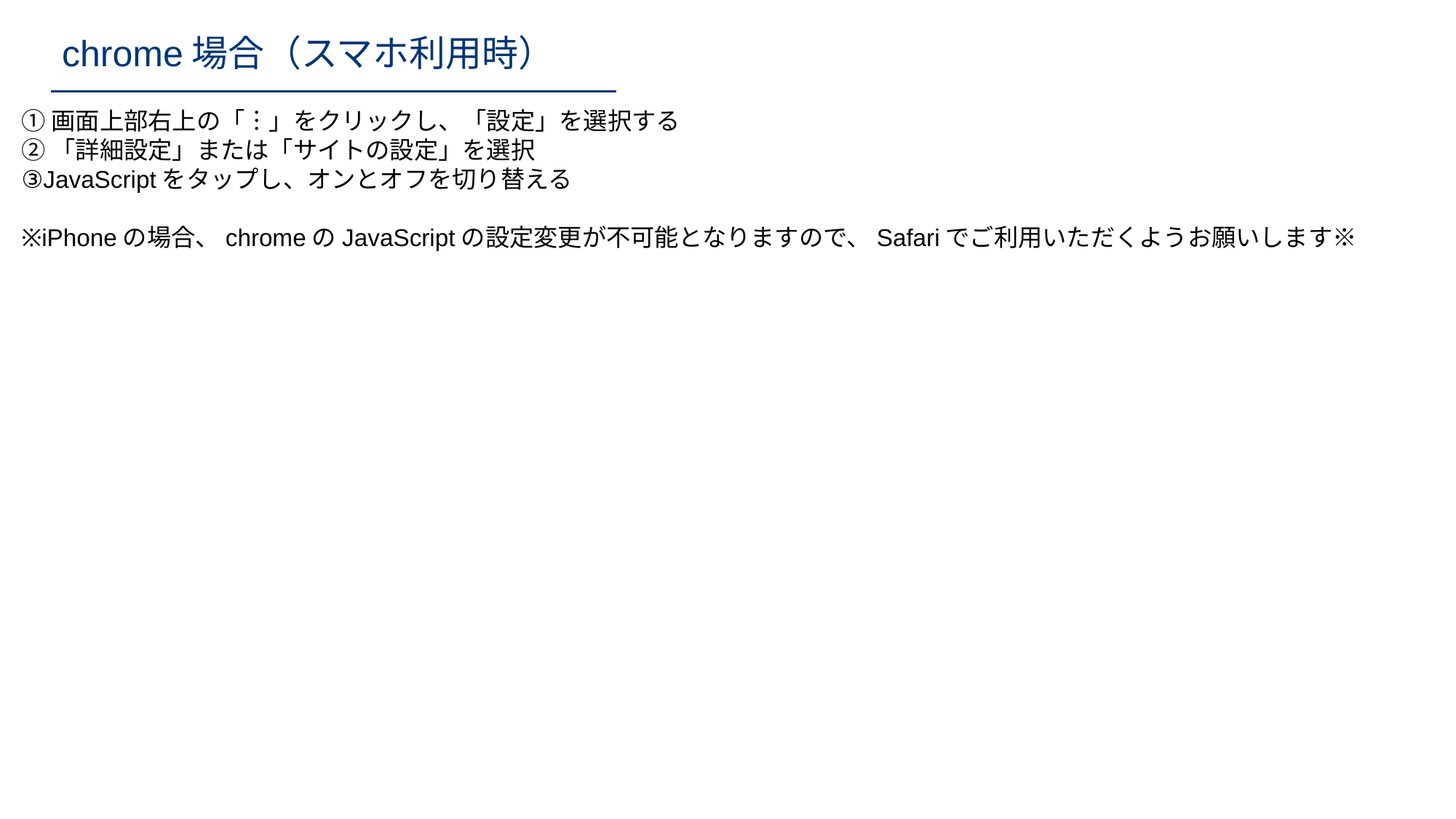

chrome場合（スマホ利用時）
①画面上部右上の「︙」をクリックし、「設定」を選択する
②「詳細設定」または「サイトの設定」を選択
③JavaScriptをタップし、オンとオフを切り替える

※iPhoneの場合、chromeのJavaScriptの設定変更が不可能となりますので、Safariでご利用いただくようお願いします※